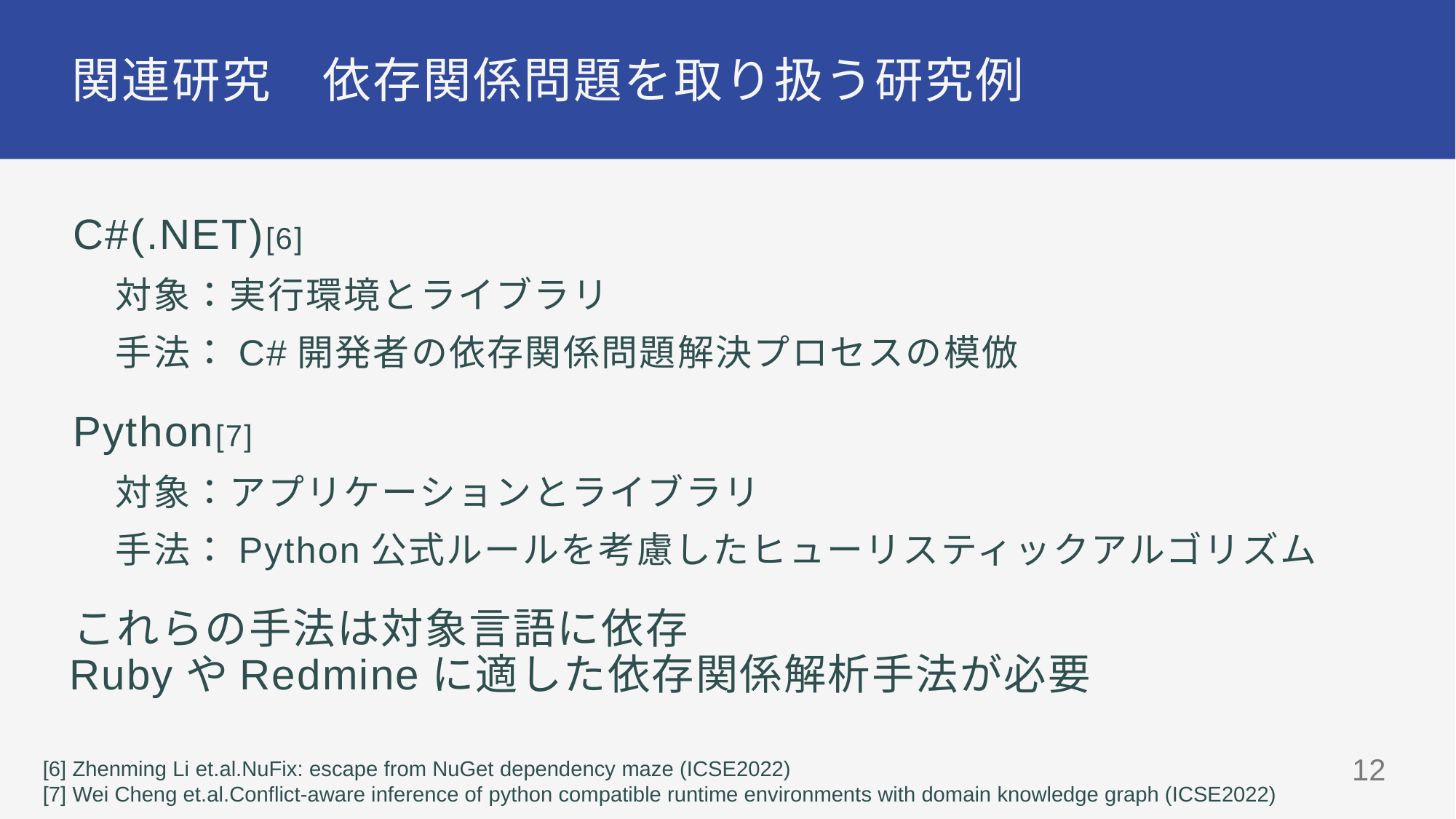

# 関連研究　依存関係問題を取り扱う研究例
C#(.NET)[6]
対象：実行環境とライブラリ
手法：C#開発者の依存関係問題解決プロセスの模倣
Python[7]
対象：アプリケーションとライブラリ
手法：Python公式ルールを考慮したヒューリスティックアルゴリズム
これらの手法は対象言語に依存
RubyやRedmineに適した依存関係解析手法が必要
12
[6] Zhenming Li et.al.NuFix: escape from NuGet dependency maze (ICSE2022)
[7] Wei Cheng et.al.Conflict-aware inference of python compatible runtime environments with domain knowledge graph (ICSE2022)